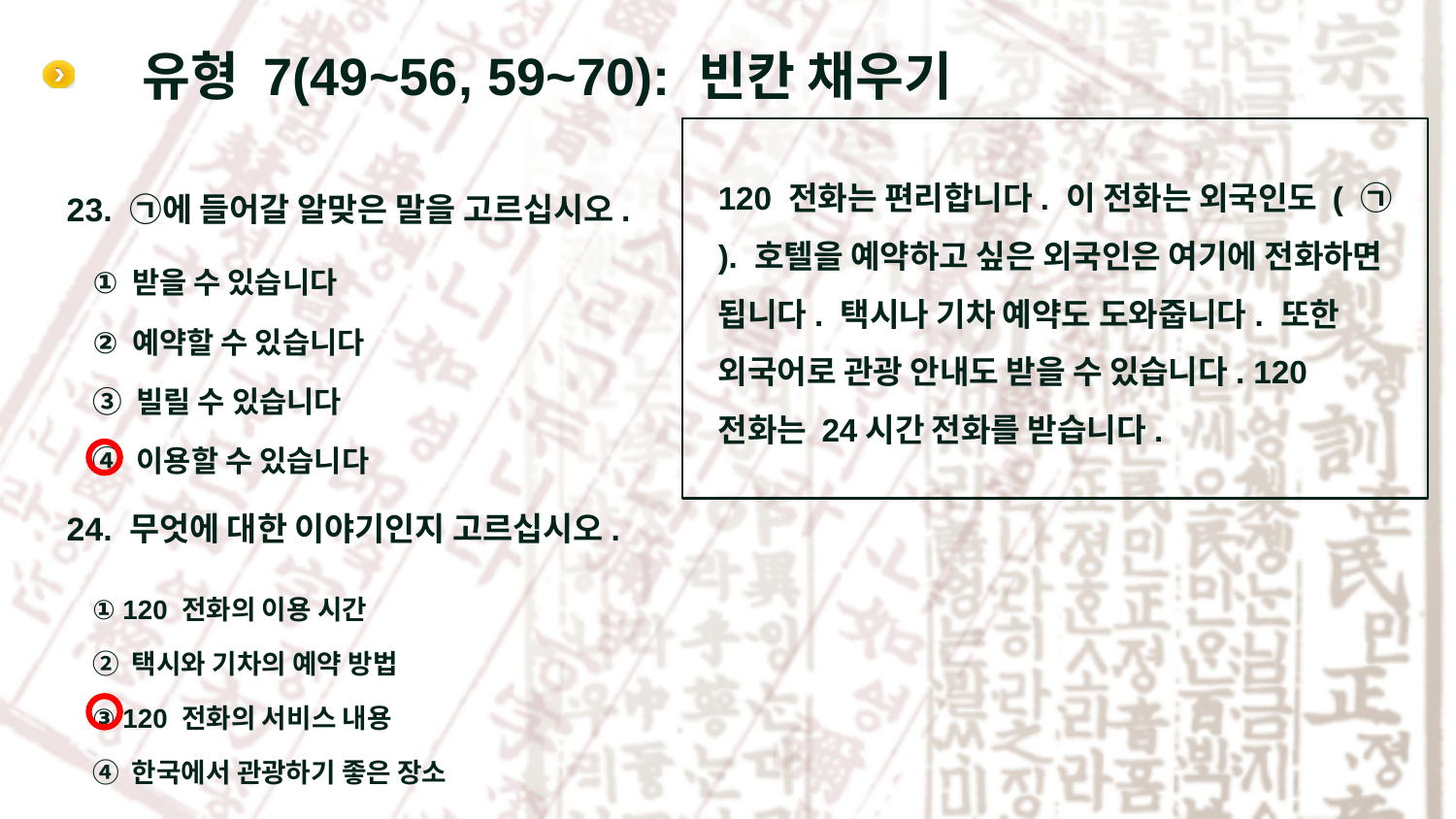

# 유형 7(49~56, 59~70): 빈칸 채우기
120 전화는 편리합니다. 이 전화는 외국인도 ( ㉠ ). 호텔을 예약하고 싶은 외국인은 여기에 전화하면 됩니다. 택시나 기차 예약도 도와줍니다. 또한 외국어로 관광 안내도 받을 수 있습니다. 120 전화는 24시간 전화를 받습니다.

23. ㉠에 들어갈 알맞은 말을 고르십시오.
받을 수 있습니다
예약할 수 있습니다
③ 빌릴 수 있습니다
④ 이용할 수 있습니다

24. 무엇에 대한 이야기인지 고르십시오.
① 120 전화의 이용 시간
② 택시와 기차의 예약 방법
③ 120 전화의 서비스 내용
④ 한국에서 관광하기 좋은 장소